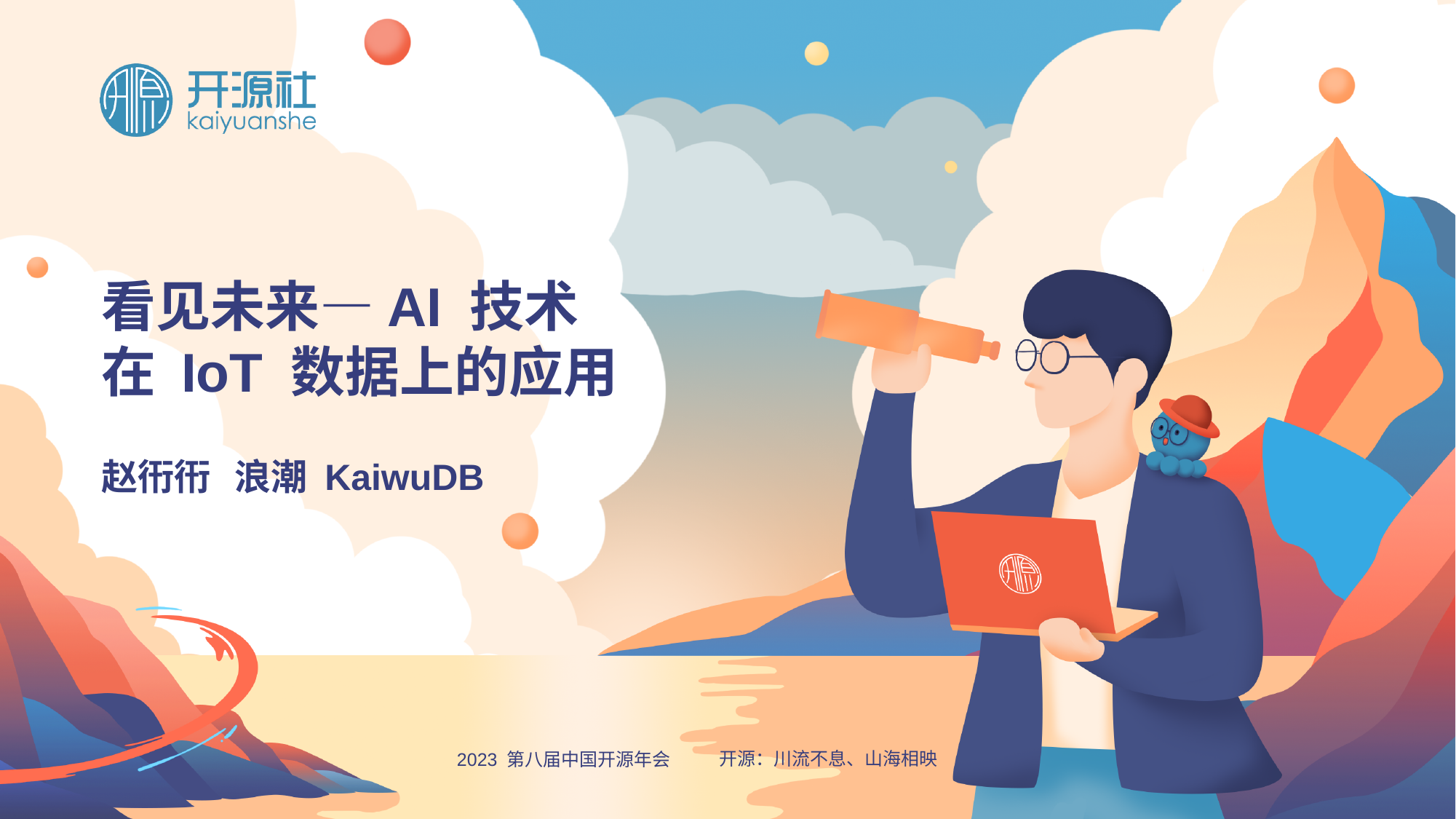

# 看见未来—AI 技术 在 IoT 数据上的应用
赵衎衎   浪潮 KaiwuDB